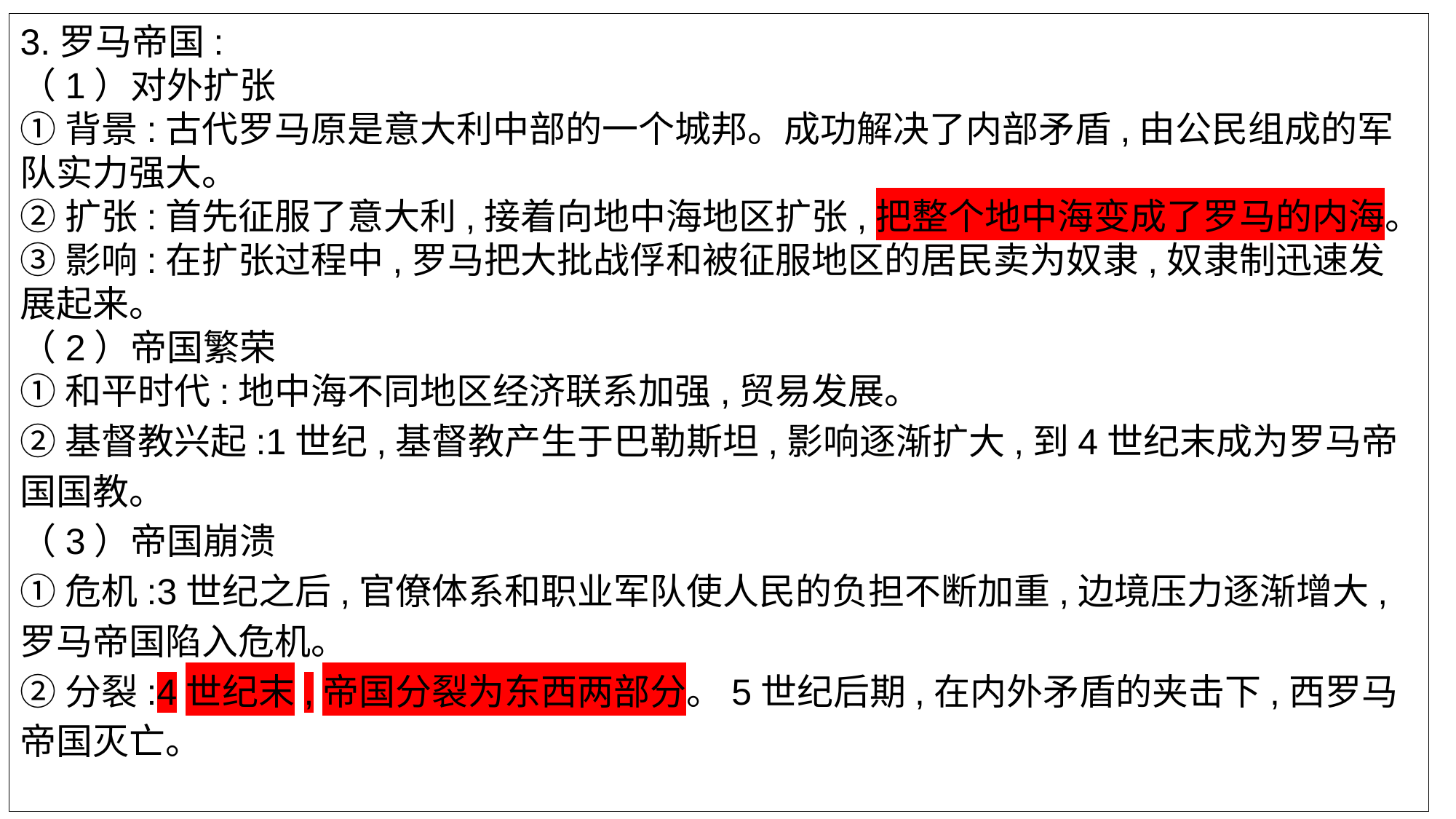

3.罗马帝国:
（1）对外扩张
①背景:古代罗马原是意大利中部的一个城邦。成功解决了内部矛盾,由公民组成的军队实力强大。
②扩张:首先征服了意大利,接着向地中海地区扩张,把整个地中海变成了罗马的内海。
③影响:在扩张过程中,罗马把大批战俘和被征服地区的居民卖为奴隶,奴隶制迅速发展起来。
（2）帝国繁荣
①和平时代:地中海不同地区经济联系加强,贸易发展。
②基督教兴起:1世纪,基督教产生于巴勒斯坦,影响逐渐扩大,到4世纪末成为罗马帝国国教。
（3）帝国崩溃
①危机:3世纪之后,官僚体系和职业军队使人民的负担不断加重,边境压力逐渐增大,罗马帝国陷入危机。
②分裂:4世纪末,帝国分裂为东西两部分。5世纪后期,在内外矛盾的夹击下,西罗马帝国灭亡。